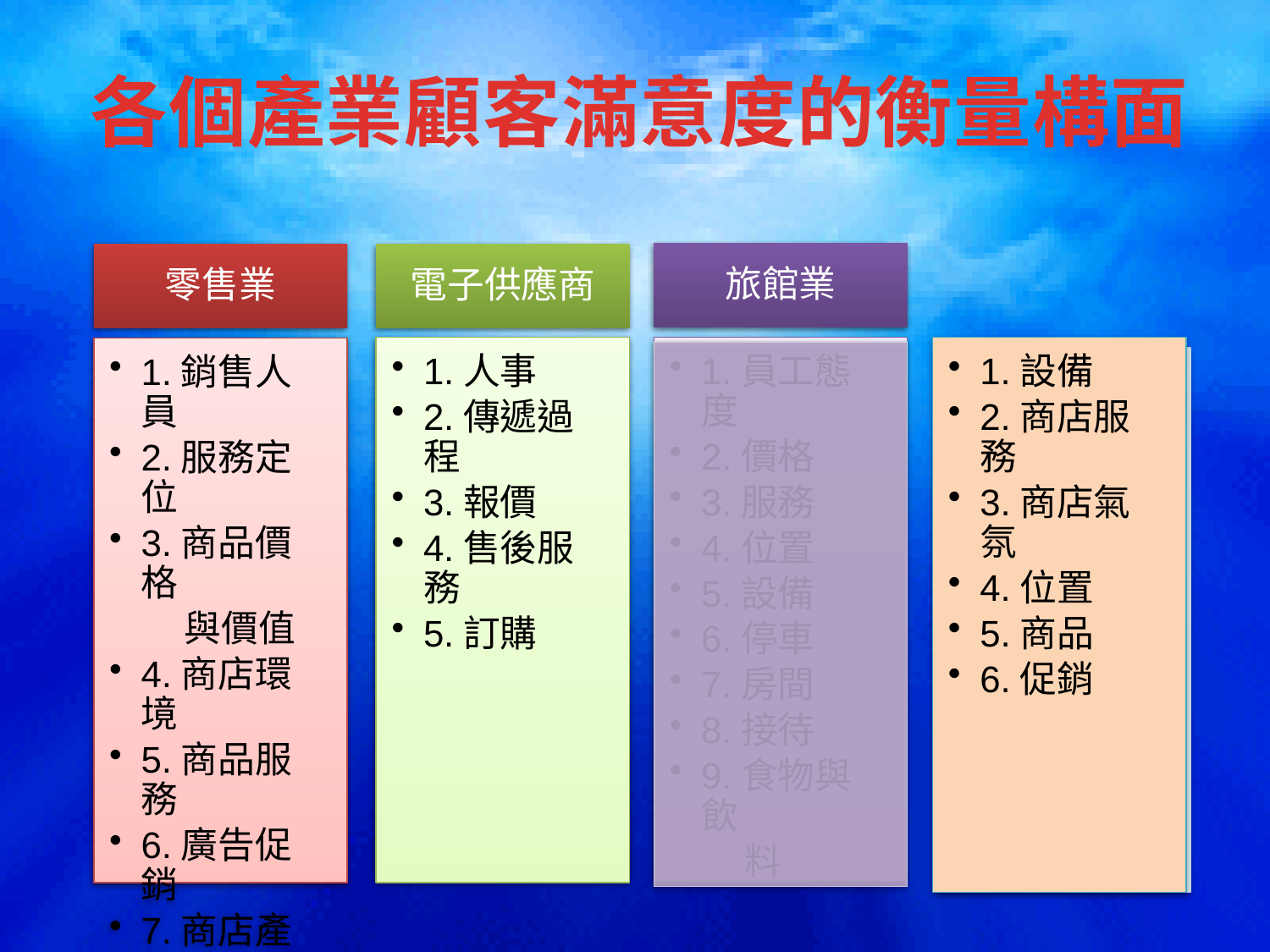

各個產業顧客滿意度的衡量構面

旅館業
1.員工態度
2.價格
3.服務
4.位置
5.設備
6.停車
7.房間
8.接待
9.食物與飲
        料

商店
1.設備
2.商店服務
3.商店氣氛
4.位置
5.商品
6.促銷

零售業

1.銷售人員
2.服務定位
3.商品價格
        與價值
4.商店環境
5.商品服務
6.廣告促銷
7.商店產品
        政策
8.顧客

電子供應商
1.人事
2.傳遞過程
3.報價
4.售後服務
5.訂購